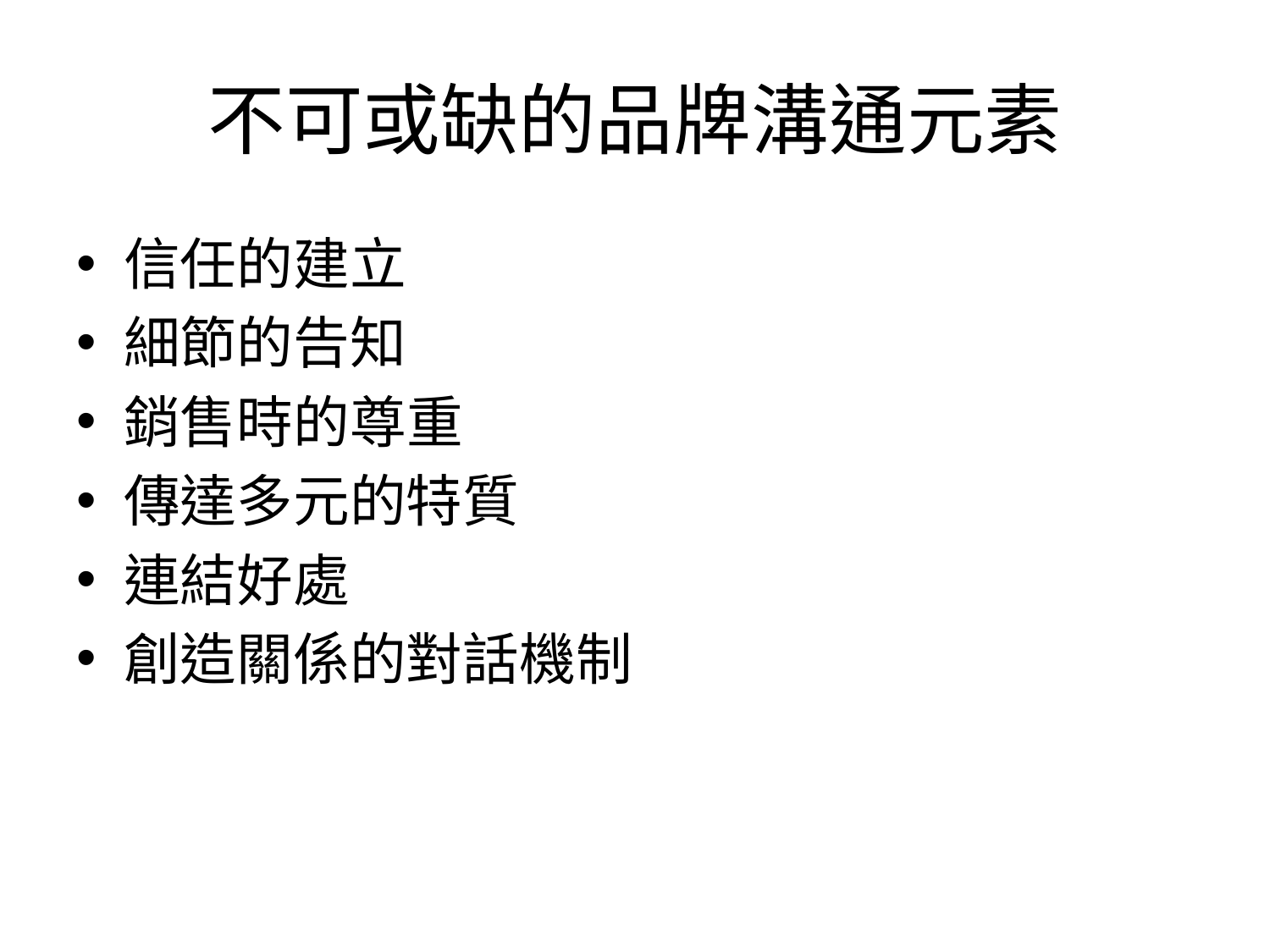

# 不可或缺的品牌溝通元素
信任的建立
細節的告知
銷售時的尊重
傳達多元的特質
連結好處
創造關係的對話機制